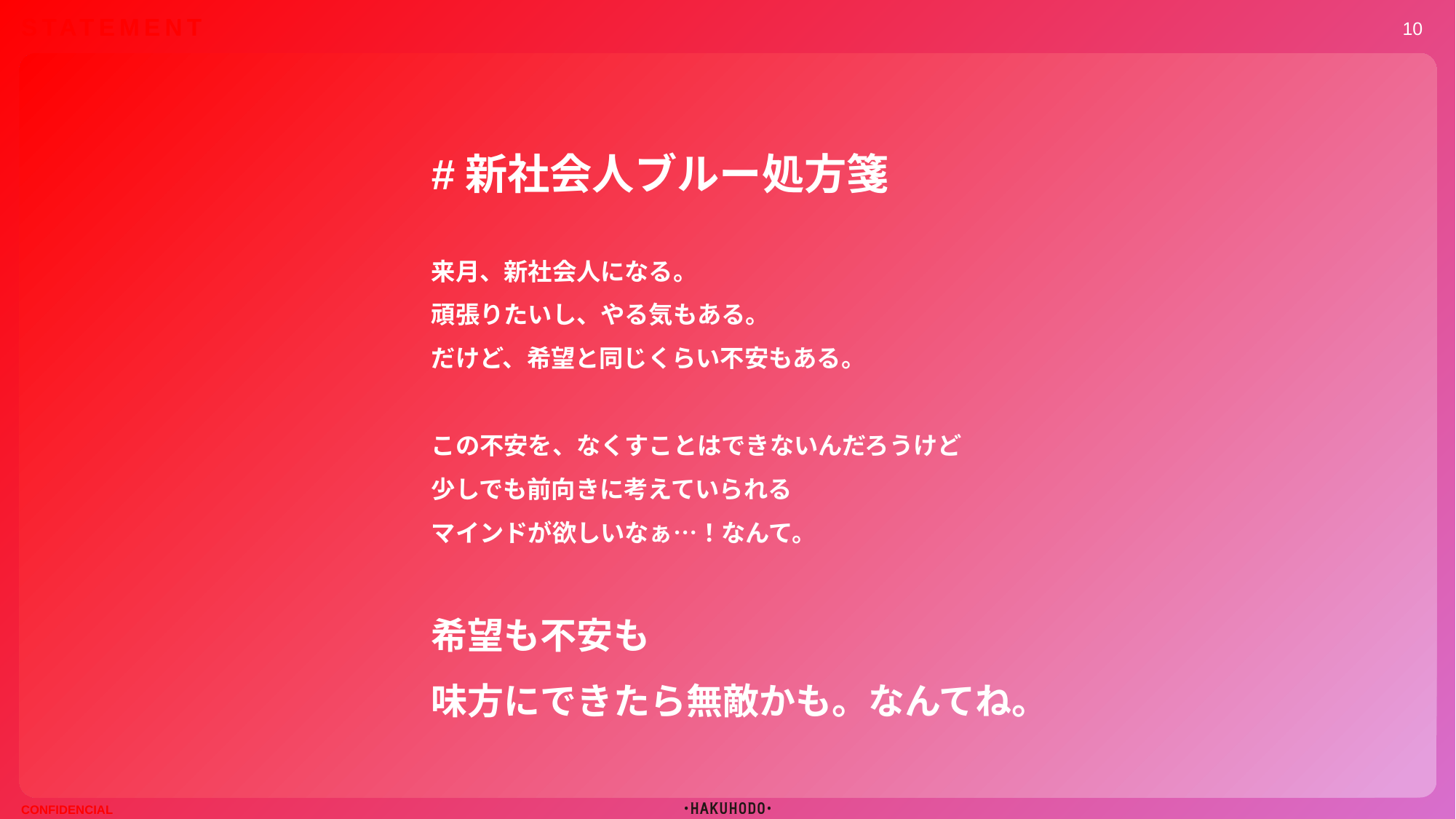

STATEMENT

#新社会人ブルー処方箋

来月、新社会人になる。
頑張りたいし、やる気もある。
だけど、希望と同じくらい不安もある。

この不安を、なくすことはできないんだろうけど
少しでも前向きに考えていられる
マインドが欲しいなぁ…！なんて。

希望も不安も
味方にできたら無敵かも。なんてね。